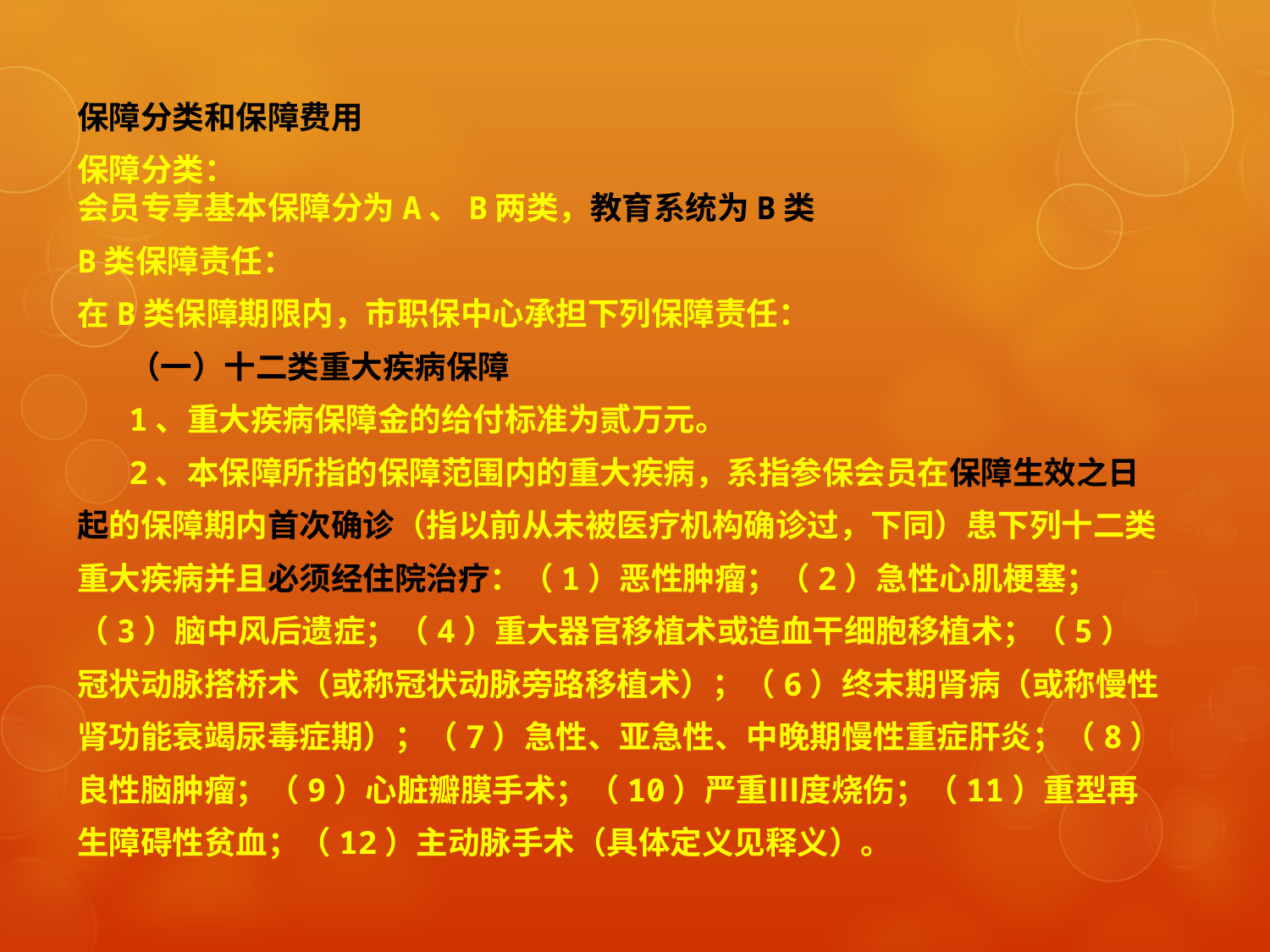

保障分类和保障费用
保障分类：
会员专享基本保障分为A、B两类，教育系统为B类
B类保障责任：
在B类保障期限内，市职保中心承担下列保障责任：
（一）十二类重大疾病保障
1、重大疾病保障金的给付标准为贰万元。
2、本保障所指的保障范围内的重大疾病，系指参保会员在保障生效之日起的保障期内首次确诊（指以前从未被医疗机构确诊过，下同）患下列十二类重大疾病并且必须经住院治疗：（1）恶性肿瘤；（2）急性心肌梗塞；（3）脑中风后遗症；（4）重大器官移植术或造血干细胞移植术；（5）冠状动脉搭桥术（或称冠状动脉旁路移植术）；（6）终末期肾病（或称慢性肾功能衰竭尿毒症期）；（7）急性、亚急性、中晚期慢性重症肝炎；（8）良性脑肿瘤；（9）心脏瓣膜手术；（10）严重Ⅲ度烧伤；（11）重型再生障碍性贫血；（12）主动脉手术（具体定义见释义）。